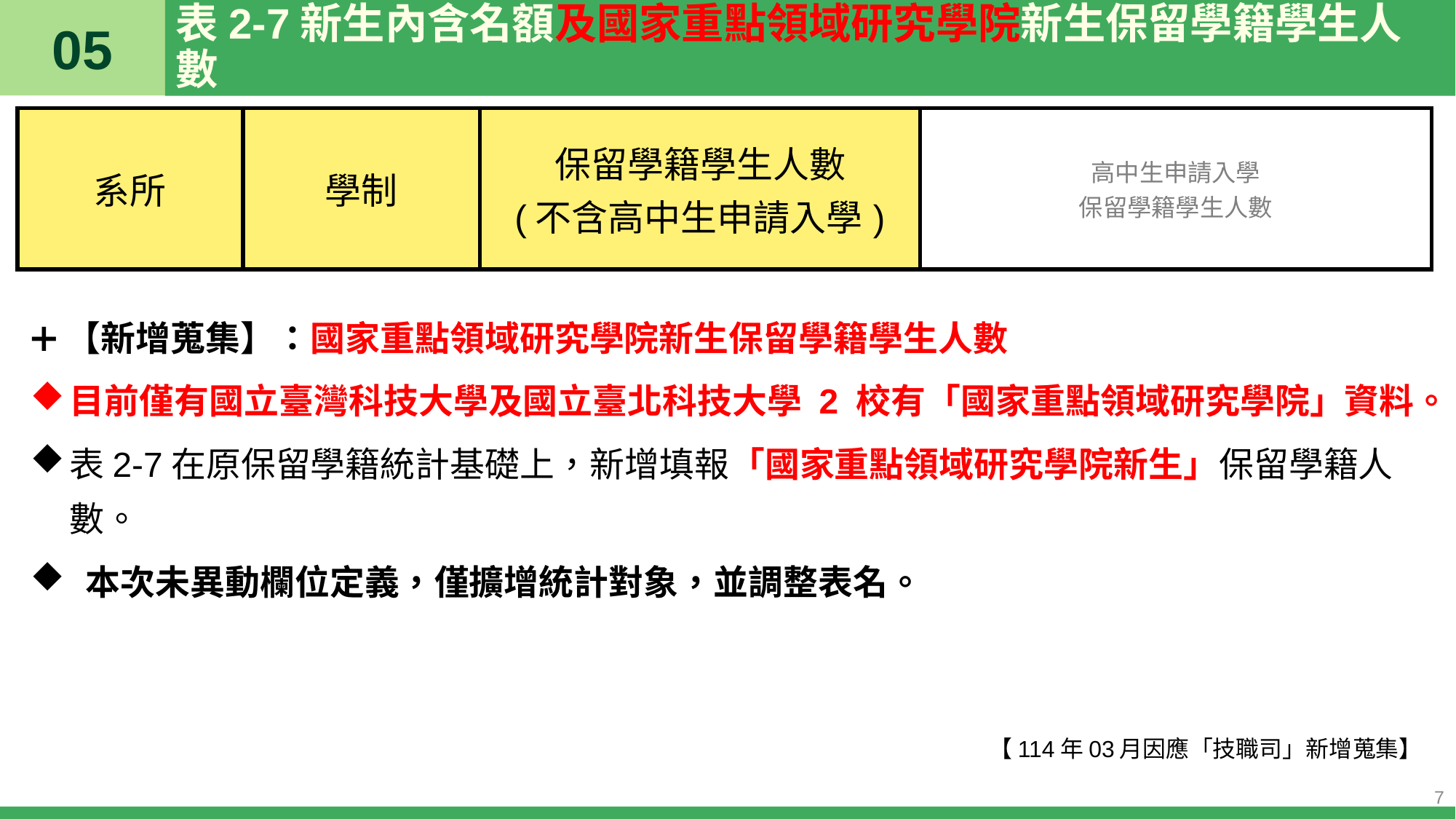

05
# 表2-7新生內含名額及國家重點領域研究學院新生保留學籍學生人數
| 系所 | 學制 | 保留學籍學生人數 (不含高中生申請入學) | 高中生申請入學 保留學籍學生人數 |
| --- | --- | --- | --- |
➕【新增蒐集】：國家重點領域研究學院新生保留學籍學生人數
目前僅有國立臺灣科技大學及國立臺北科技大學 2 校有「國家重點領域研究學院」資料。
表2-7在原保留學籍統計基礎上，新增填報「國家重點領域研究學院新生」保留學籍人數。
 本次未異動欄位定義，僅擴增統計對象，並調整表名。

【114年03月因應「技職司」新增蒐集】

7